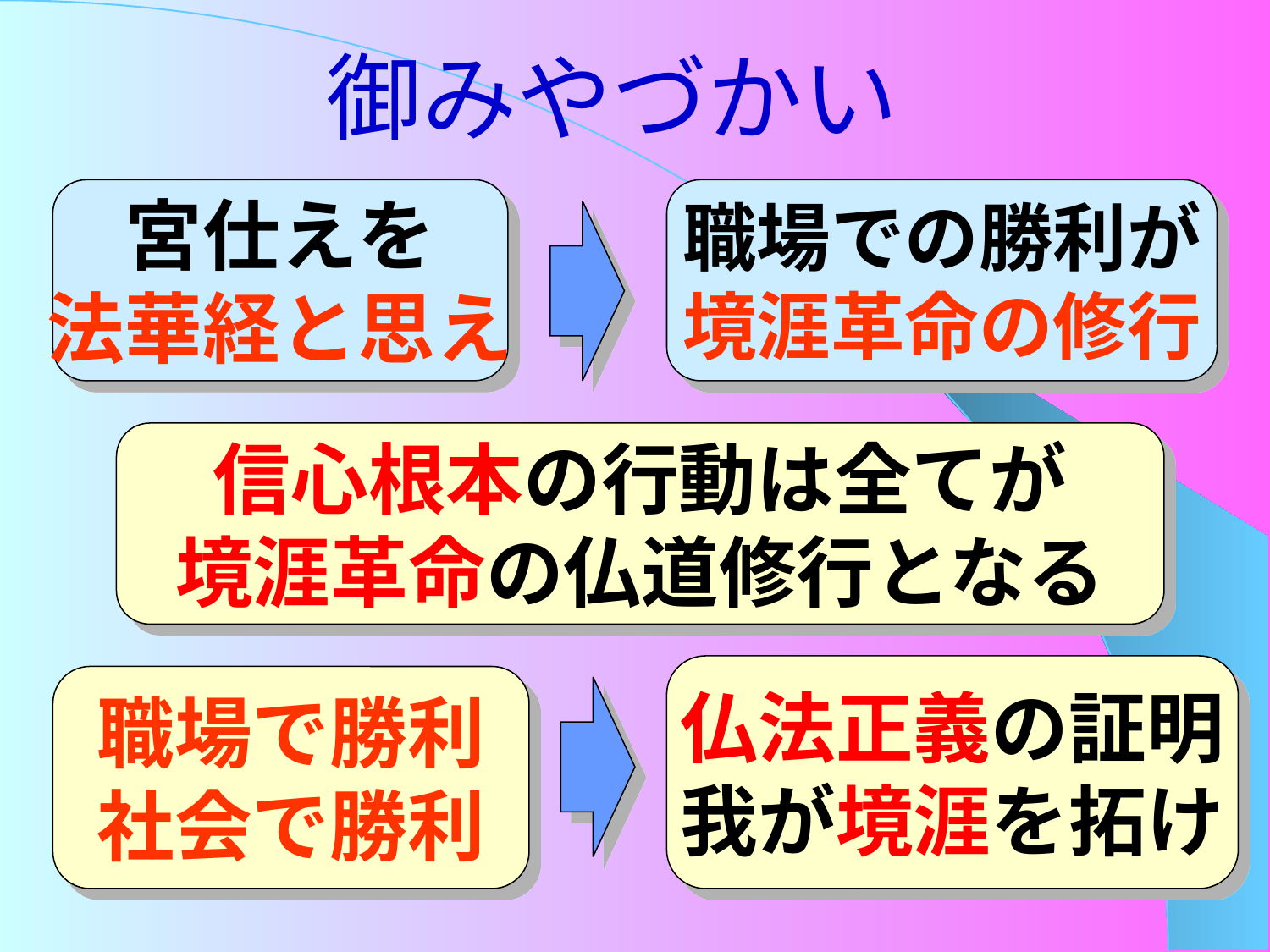

# 御みやづかい
宮仕えを
法華経と思え
職場での勝利が
境涯革命の修行

信心根本の行動は全てが
境涯革命の仏道修行となる
仏法正義の証明
我が境涯を拓け
職場で勝利
社会で勝利